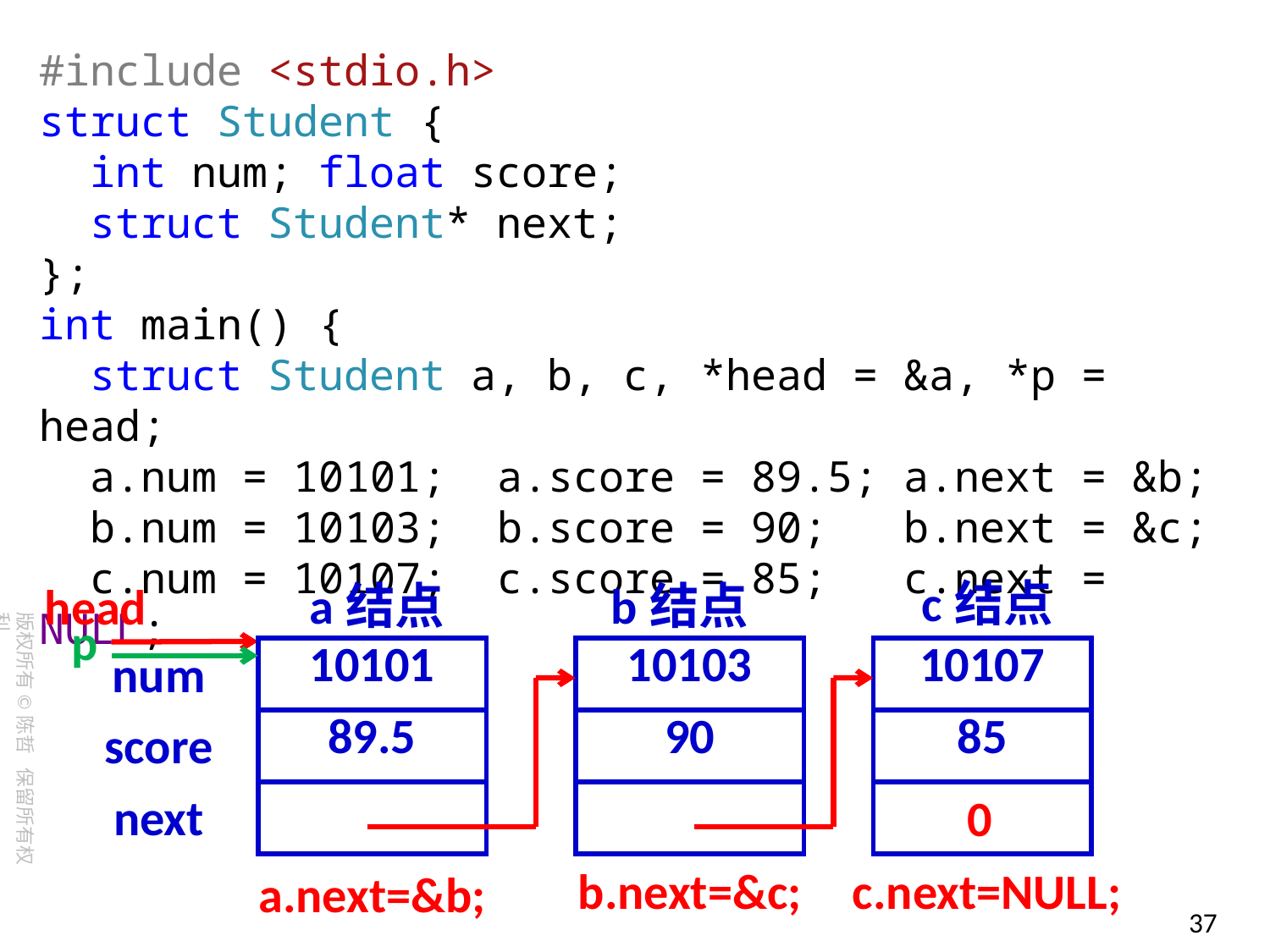

#include <stdio.h>
struct Student {
  int num; float score;
  struct Student* next;
};
int main() {
  struct Student a, b, c, *head = &a, *p = head;
  a.num = 10101;  a.score = 89.5; a.next = &b;
  b.num = 10103;  b.score = 90;   b.next = &c;
  c.num = 10107;  c.score = 85;   c.next = NULL;

c结点
a结点
b结点
head
p
num
| 10101 |
| --- |
| 89.5 |
|  |
| 10103 |
| --- |
| 90 |
|  |
| 10107 |
| --- |
| 85 |
|  |
score
next
0
b.next=&c;
c.next=NULL;
a.next=&b;
37